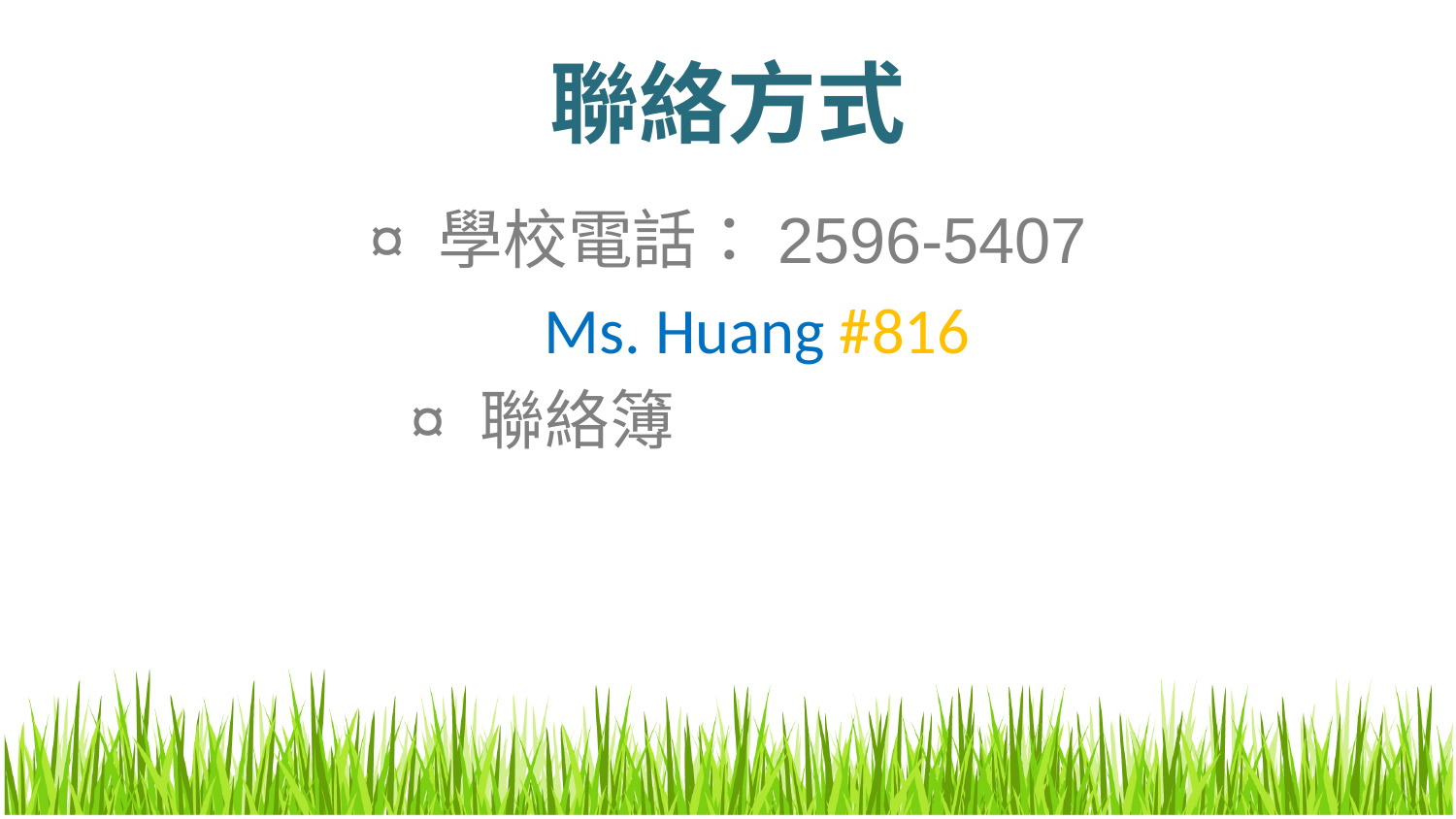

# 聯絡方式
¤ 學校電話：2596-5407
    Ms. Huang #816
                  ¤ 聯絡簿